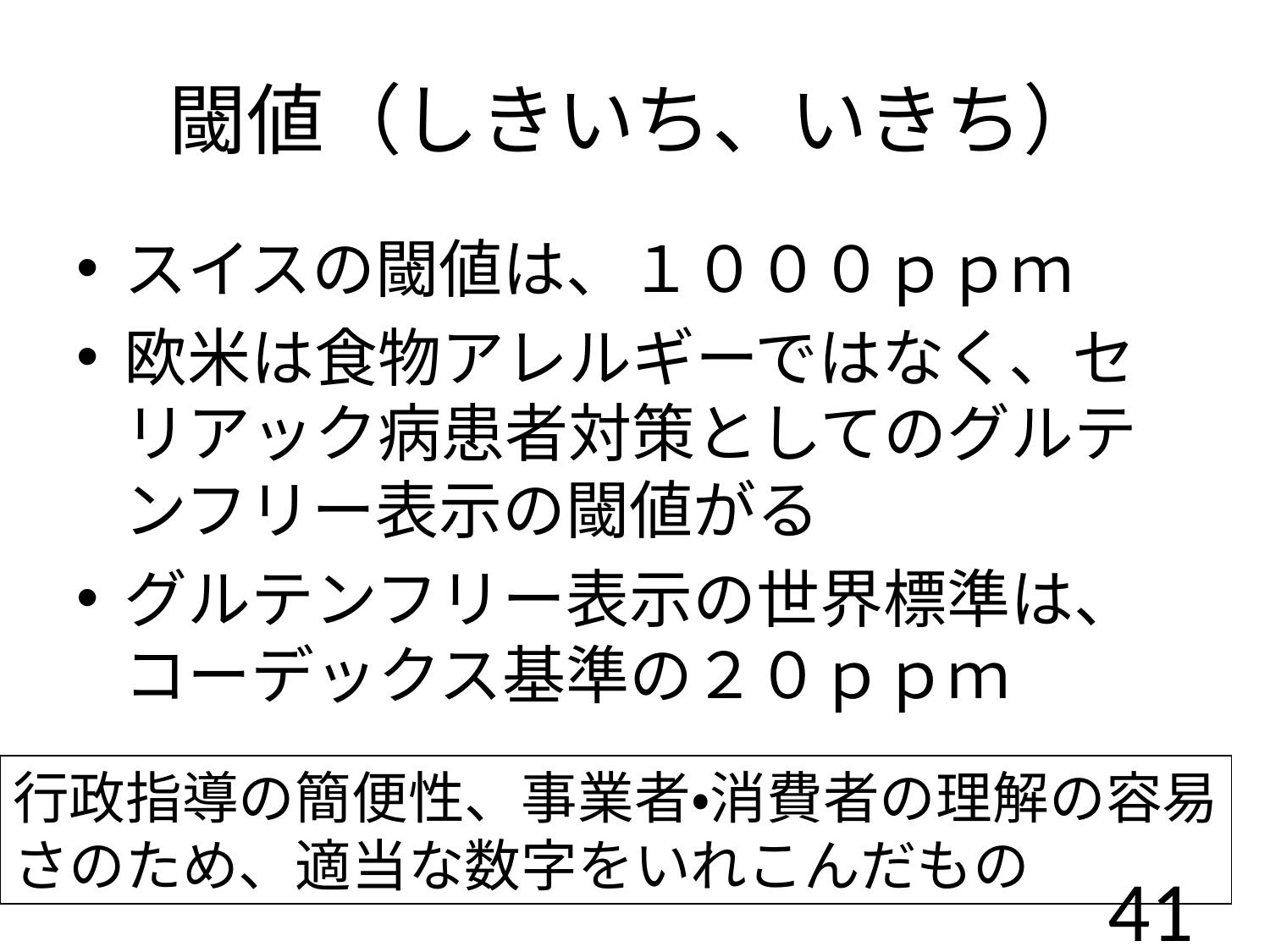

# 閾値（しきいち、いきち）
スイスの閾値は、１０００ｐｐｍ
欧米は食物アレルギーではなく、セリアック病患者対策としてのグルテンフリー表示の閾値がる
グルテンフリー表示の世界標準は、コーデックス基準の２０ｐｐｍ
行政指導の簡便性、事業者・消費者の理解の容易
さのため、適当な数字をいれこんだもの
41